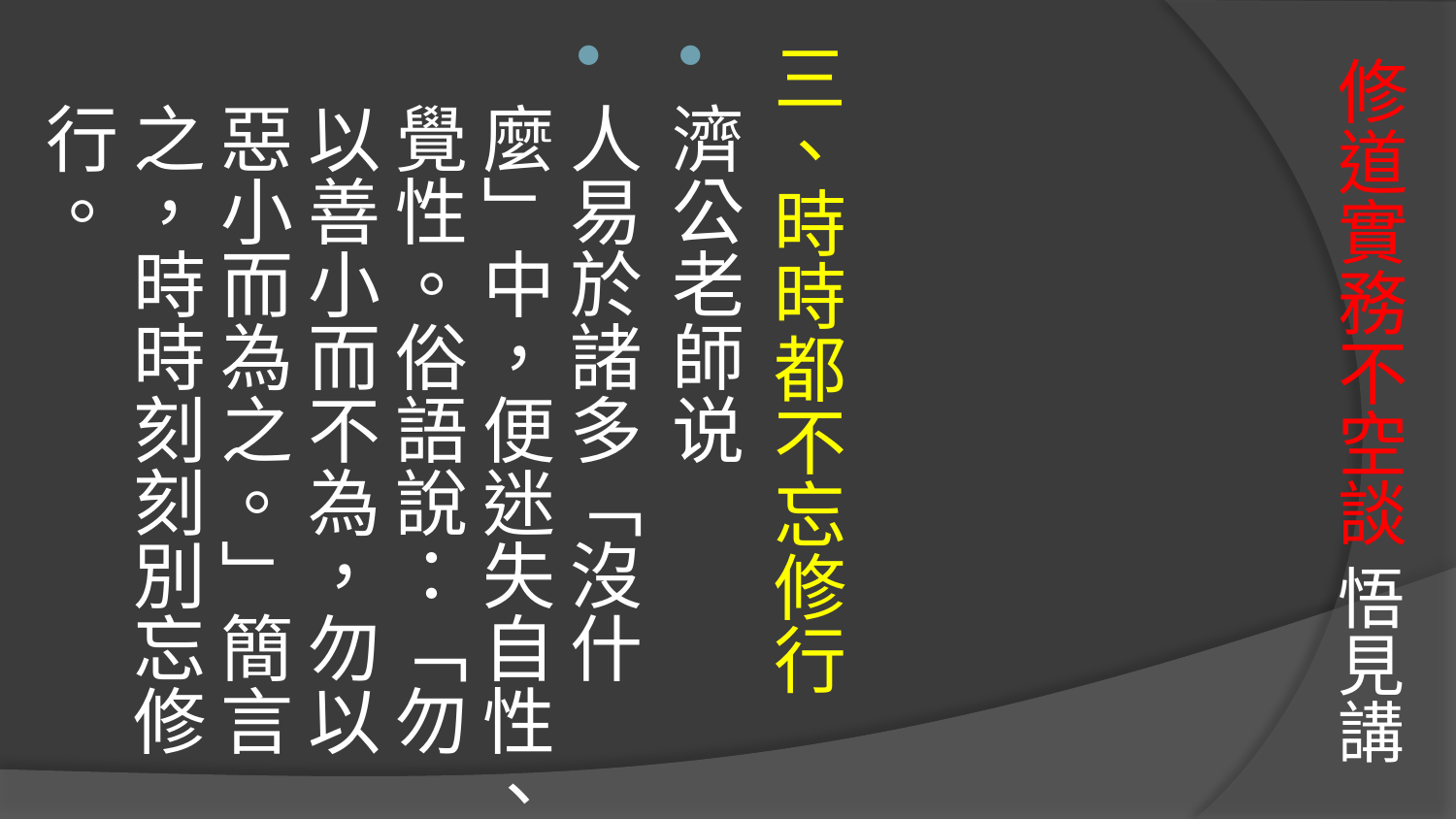

三、時時都不忘修行
濟公老師说
人易於諸多「沒什麼」中，便迷失自性、覺性。俗語說：「勿以善小而不為，勿以惡小而為之。」簡言之，時時刻刻別忘修行。
# 修道實務不空談 悟見講